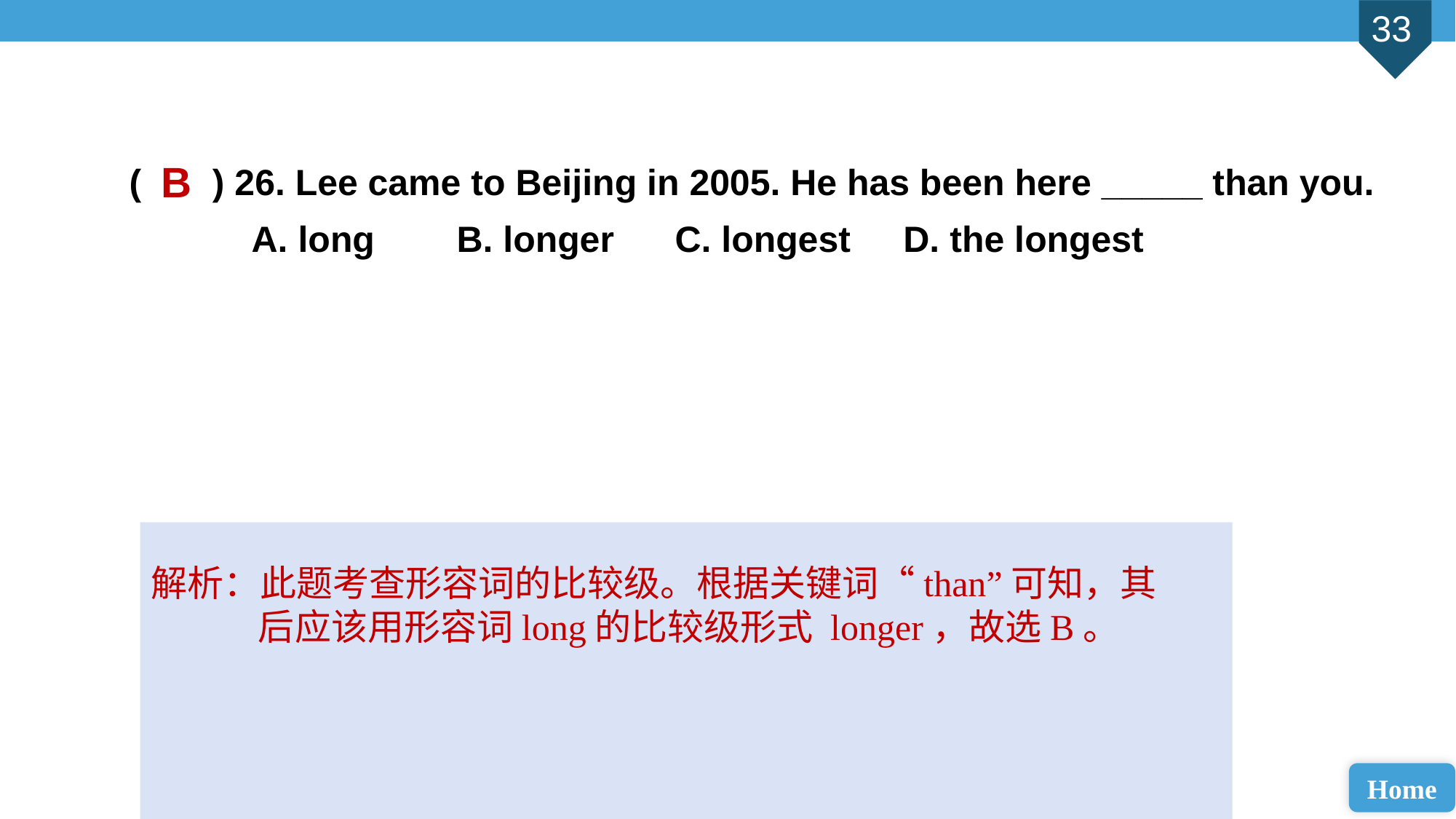

(       ) 26. Lee came to Beijing in 2005. He has been here _____ than you.
            A. long 	B. longer 	C. longest	 D. the longest
B

解析：此题考查形容词的比较级。根据关键词“than”可知，其后应该用形容词long的比较级形式 longer，故选B。